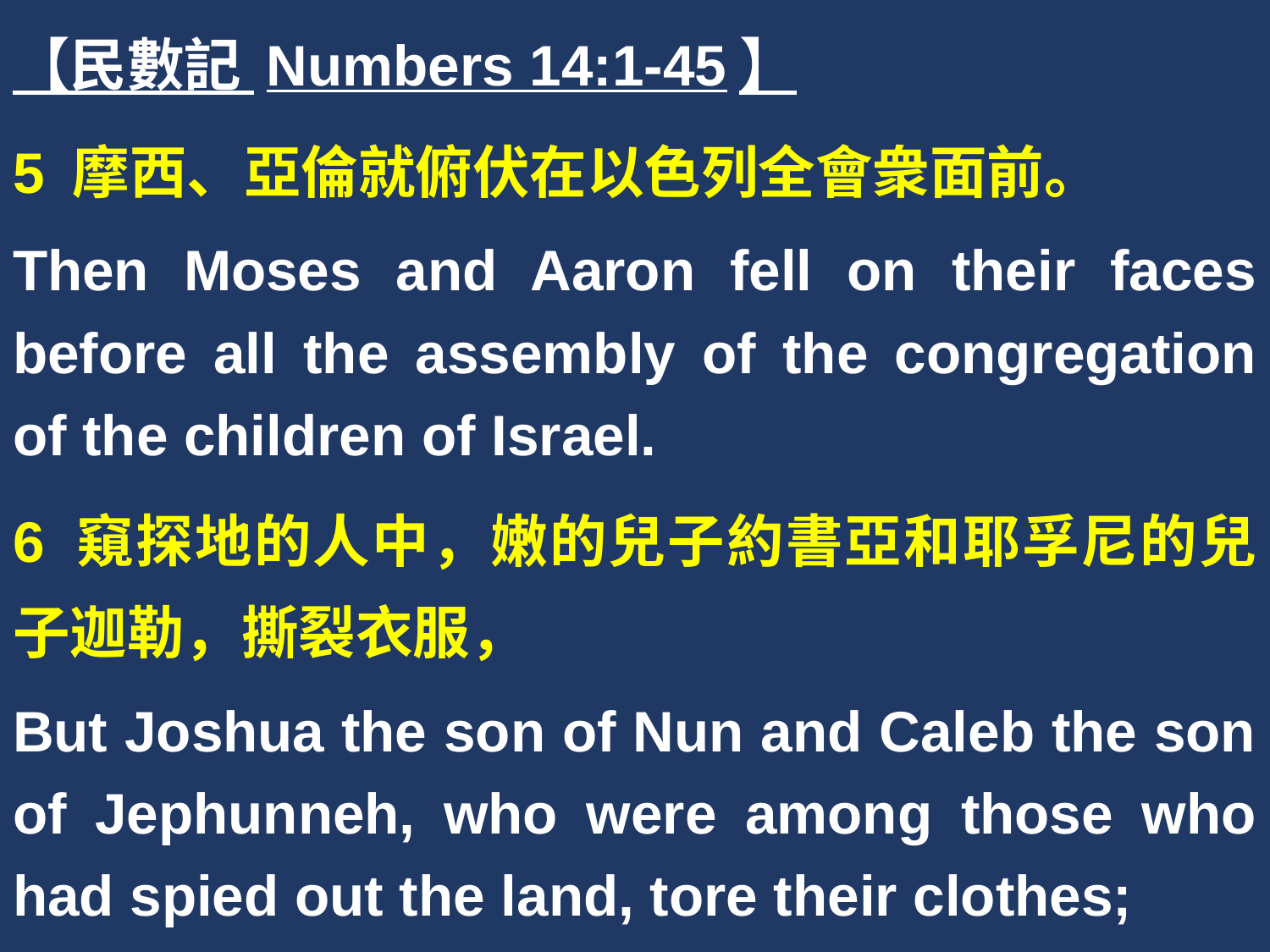

【民數記 Numbers 14:1-45】
5 摩西、亞倫就俯伏在以色列全會衆面前。
Then Moses and Aaron fell on their faces before all the assembly of the congregation of the children of Israel.
6 窺探地的人中，嫩的兒子約書亞和耶孚尼的兒子迦勒，撕裂衣服，
But Joshua the son of Nun and Caleb the son of Jephunneh, who were among those who had spied out the land, tore their clothes;